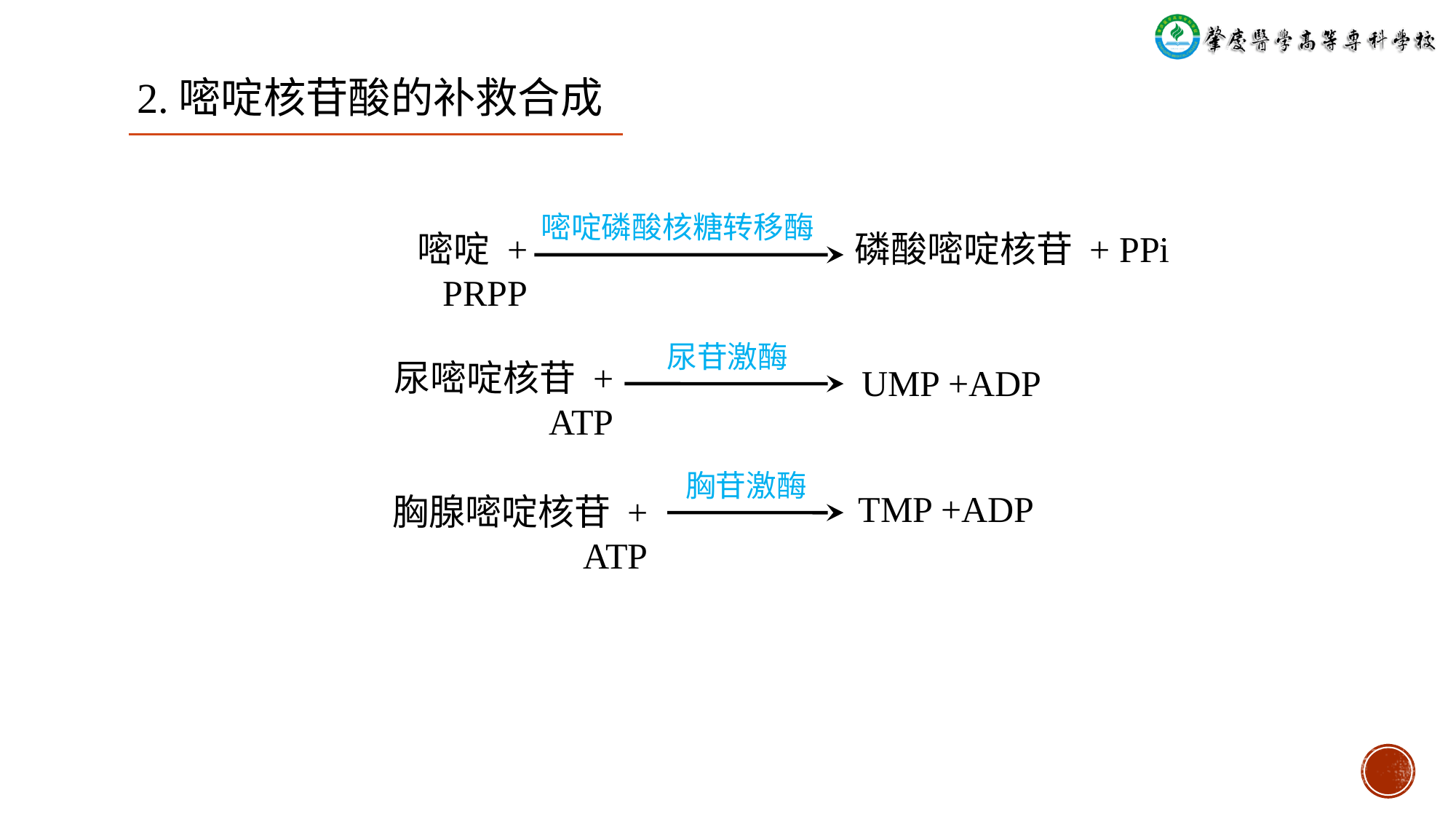

# 2.嘧啶核苷酸的补救合成
嘧啶磷酸核糖转移酶
嘧啶 + PRPP
磷酸嘧啶核苷 + PPi

尿苷激酶
尿嘧啶核苷 + ATP
UMP +ADP

胸苷激酶
TMP +ADP
胸腺嘧啶核苷 + ATP